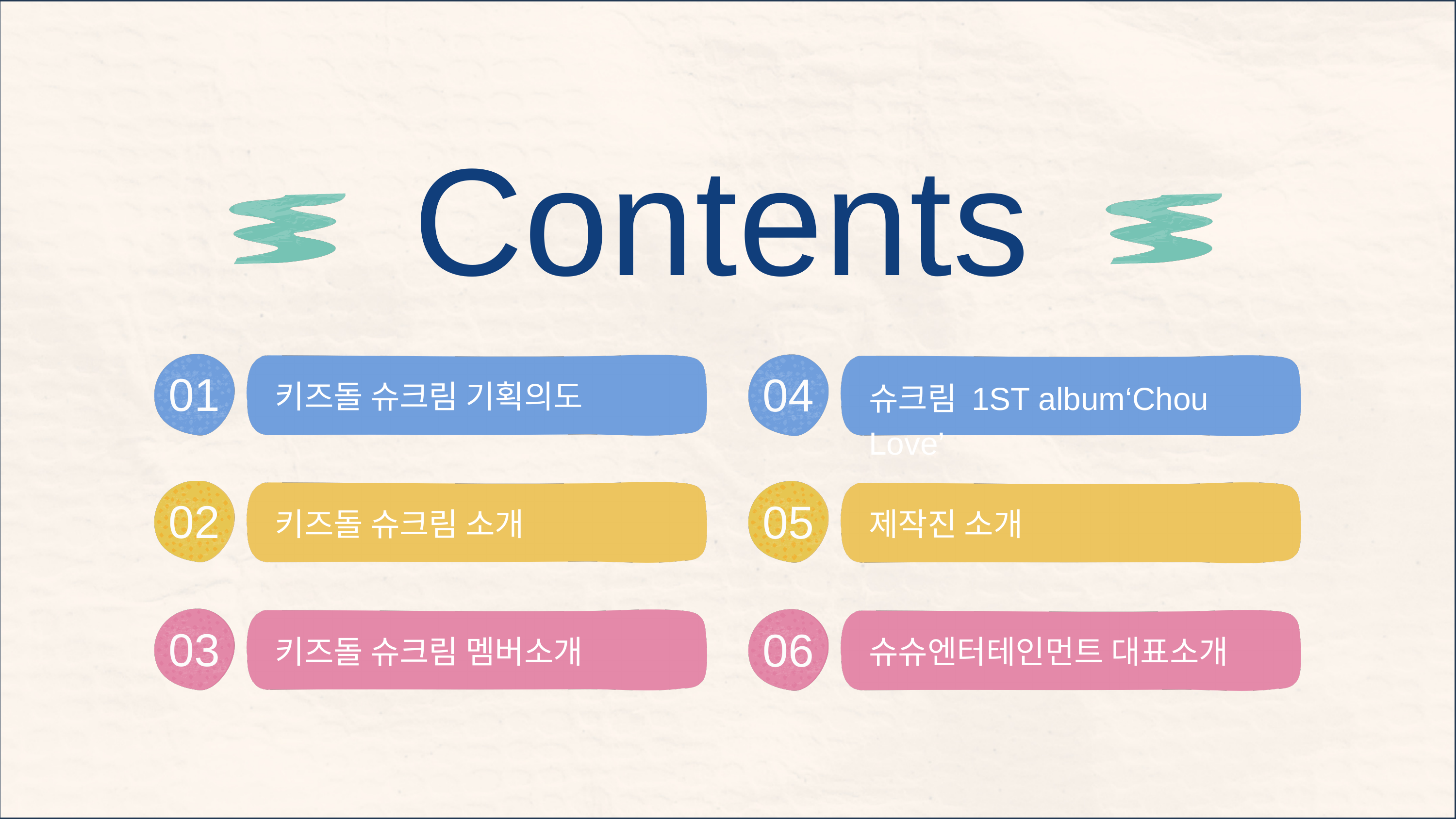

Contents

01

04
키즈돌 슈크림 기획의도
슈크림 1ST album‘Chou Love’

02

05

키즈돌 슈크림 소개
제작진 소개

03

06
키즈돌 슈크림 멤버소개
슈슈엔터테인먼트 대표소개